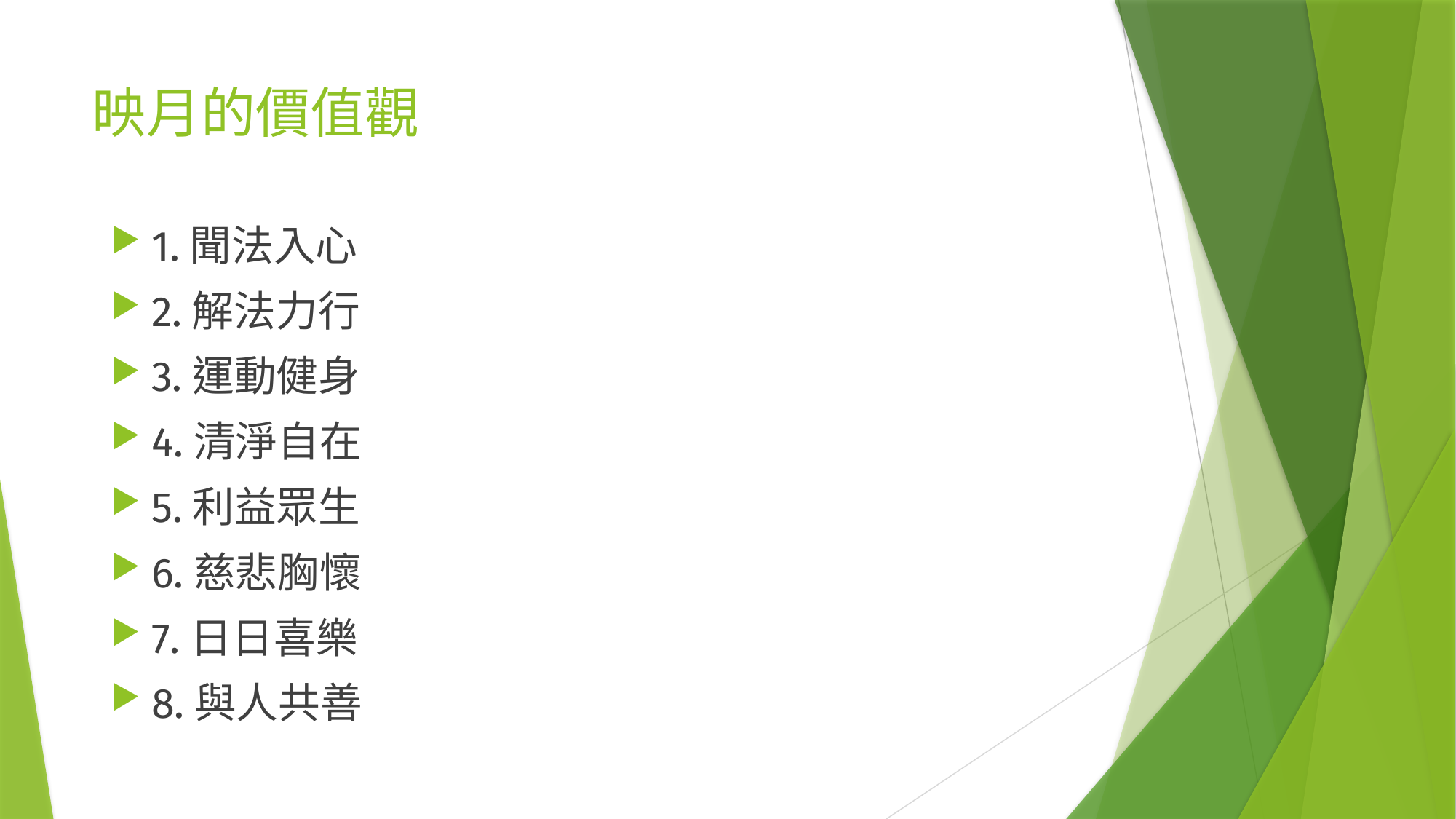

# 映月的價值觀
1.聞法入心
2.解法力行
3.運動健身
4.清淨自在
5.利益眾生
6.慈悲胸懷
7.日日喜樂
8.與人共善